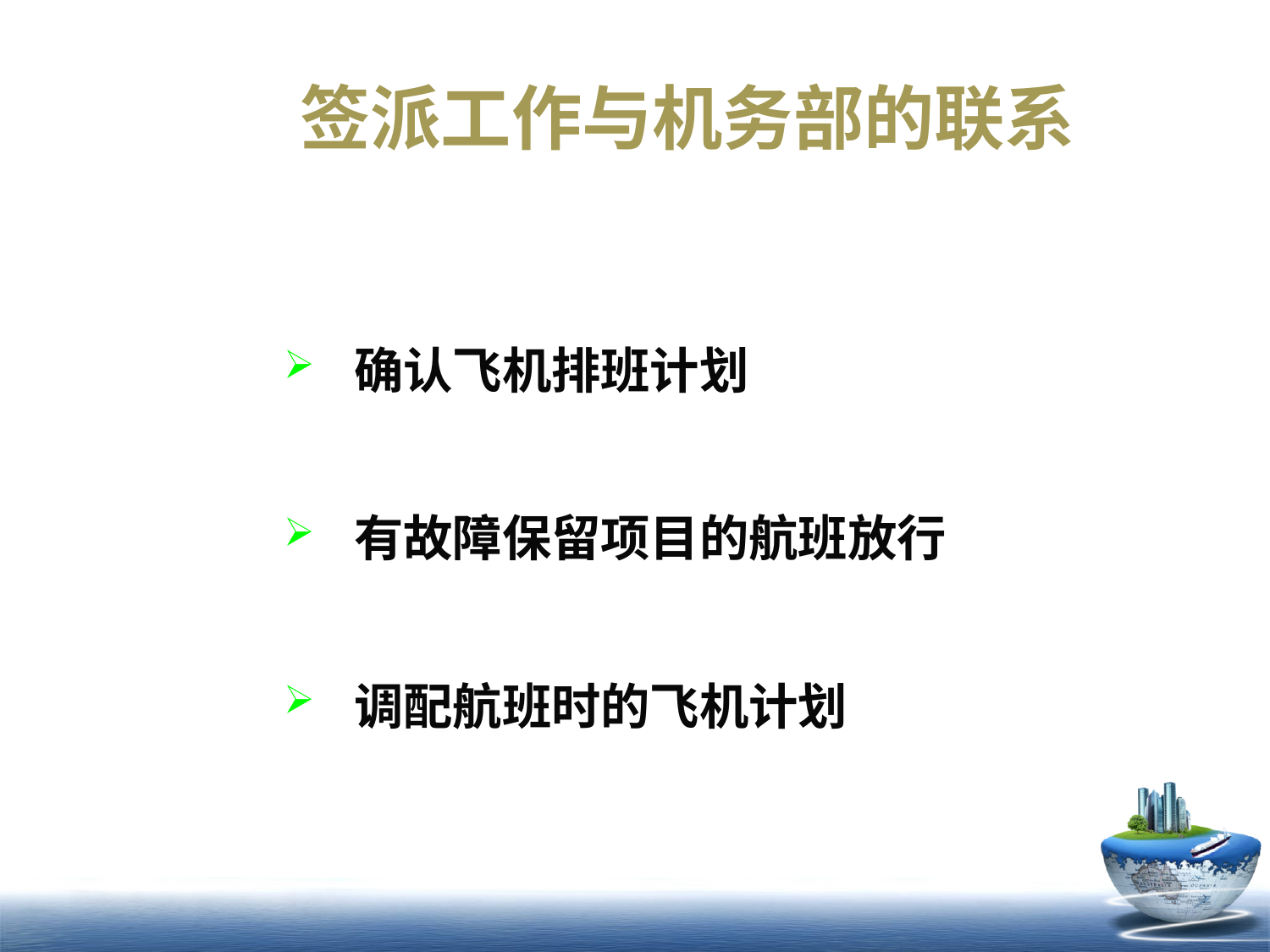

签派工作与机务部的联系

 确认飞机排班计划

 有故障保留项目的航班放行

 调配航班时的飞机计划